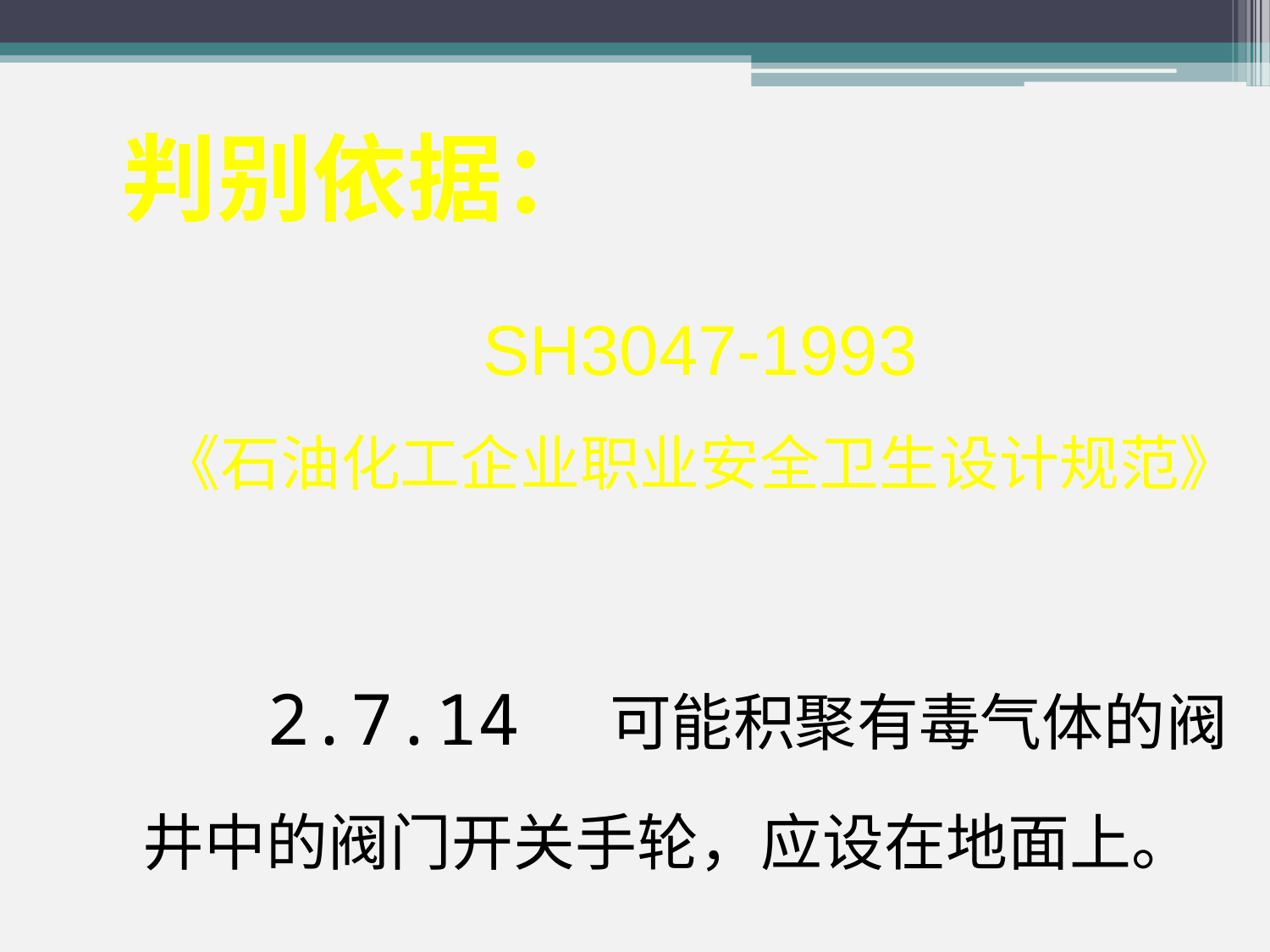

判别依据：
SH3047-1993
《石油化工企业职业安全卫生设计规范》
         2.7.14  可能积聚有毒气体的阀井中的阀门开关手轮，应设在地面上。